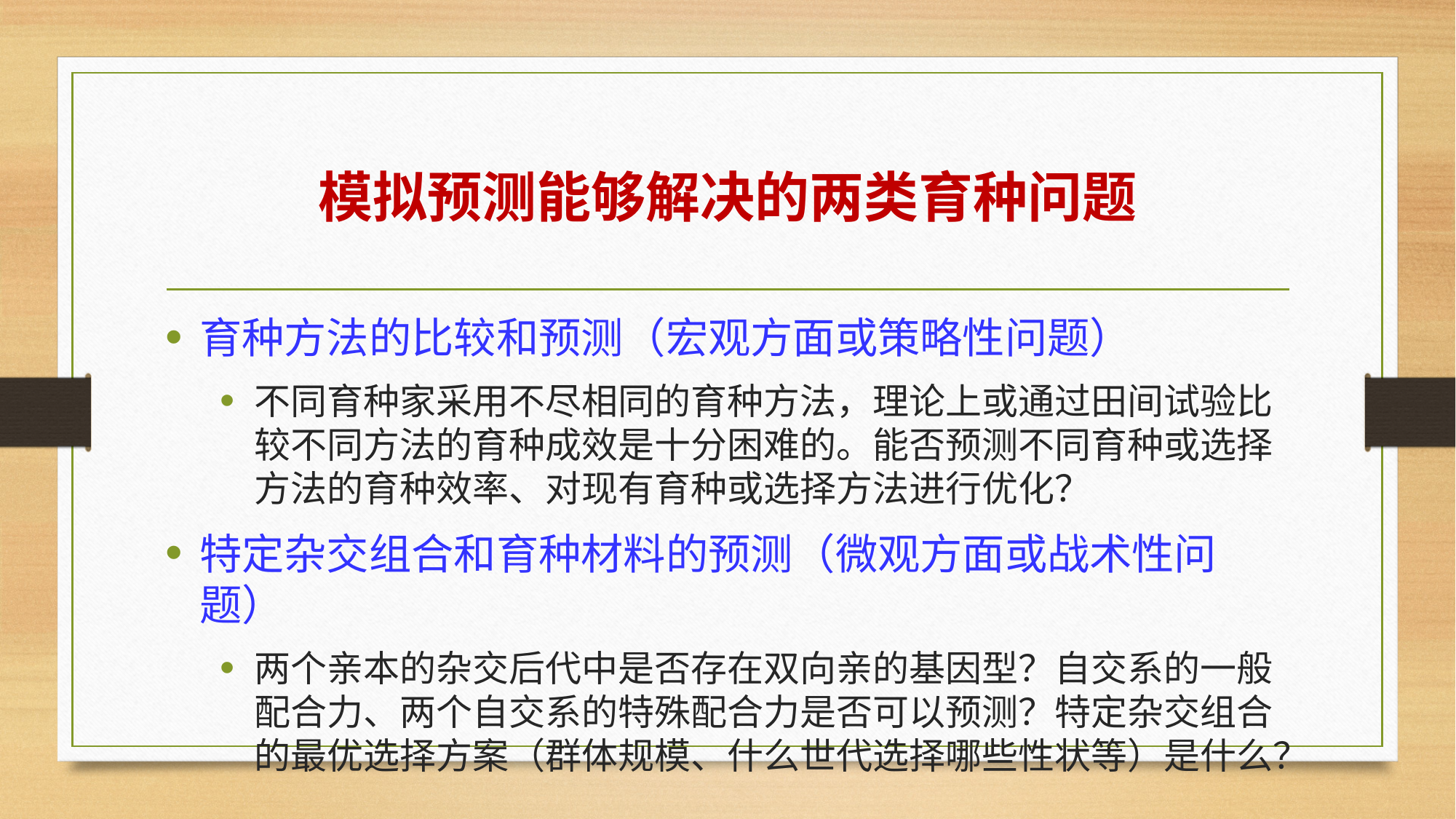

# 模拟预测能够解决的两类育种问题
育种方法的比较和预测（宏观方面或策略性问题）
不同育种家采用不尽相同的育种方法，理论上或通过田间试验比较不同方法的育种成效是十分困难的。能否预测不同育种或选择方法的育种效率、对现有育种或选择方法进行优化？
特定杂交组合和育种材料的预测（微观方面或战术性问题）
两个亲本的杂交后代中是否存在双向亲的基因型？自交系的一般配合力、两个自交系的特殊配合力是否可以预测？特定杂交组合的最优选择方案（群体规模、什么世代选择哪些性状等）是什么？